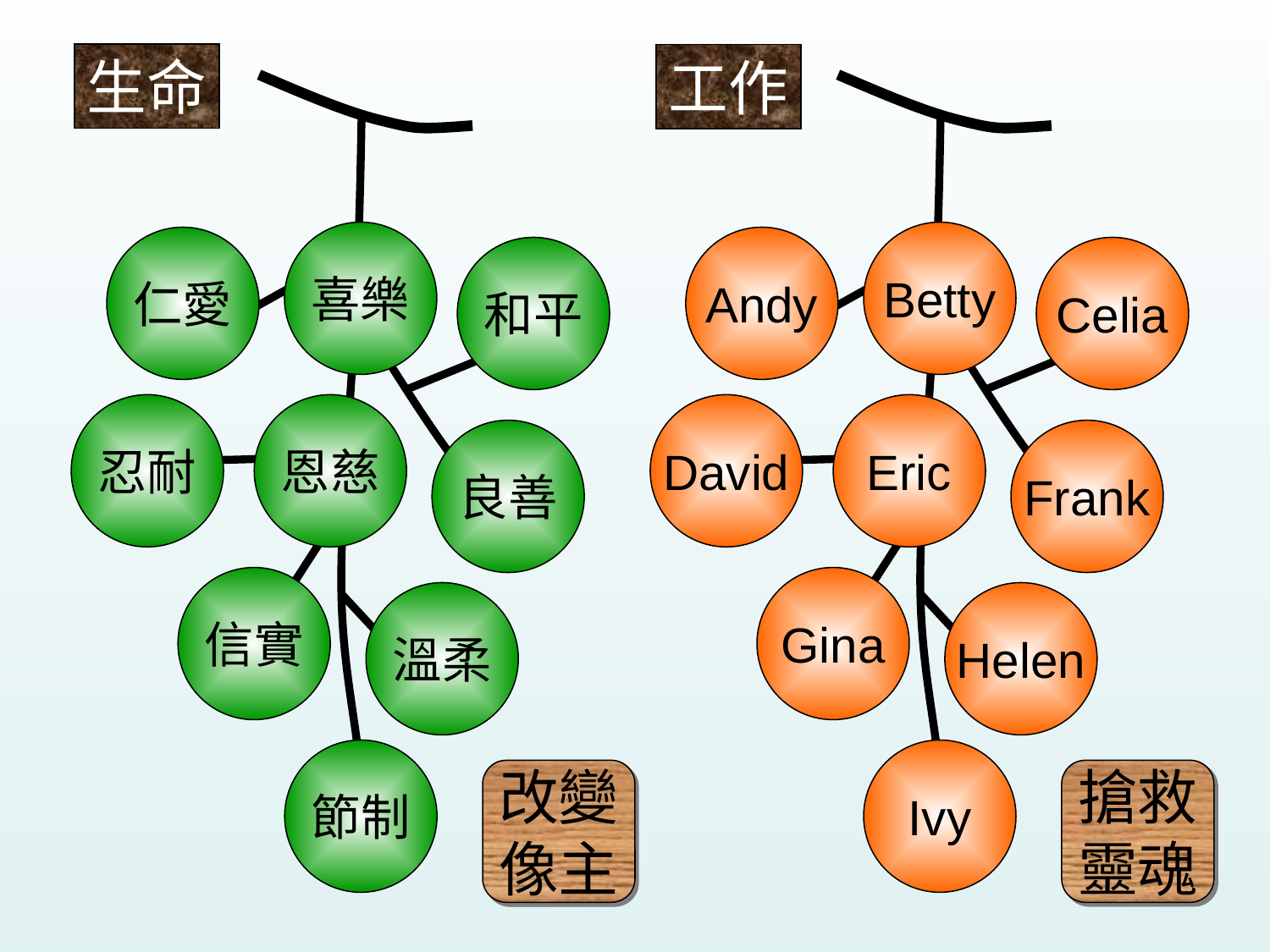

生命
工作

喜樂
Betty
仁愛
Andy
和平
Celia

忍耐
恩慈
David
Eric
良善
Frank

信實
Gina
溫柔
Helen

節制
Ivy
改變
像主
搶救
靈魂